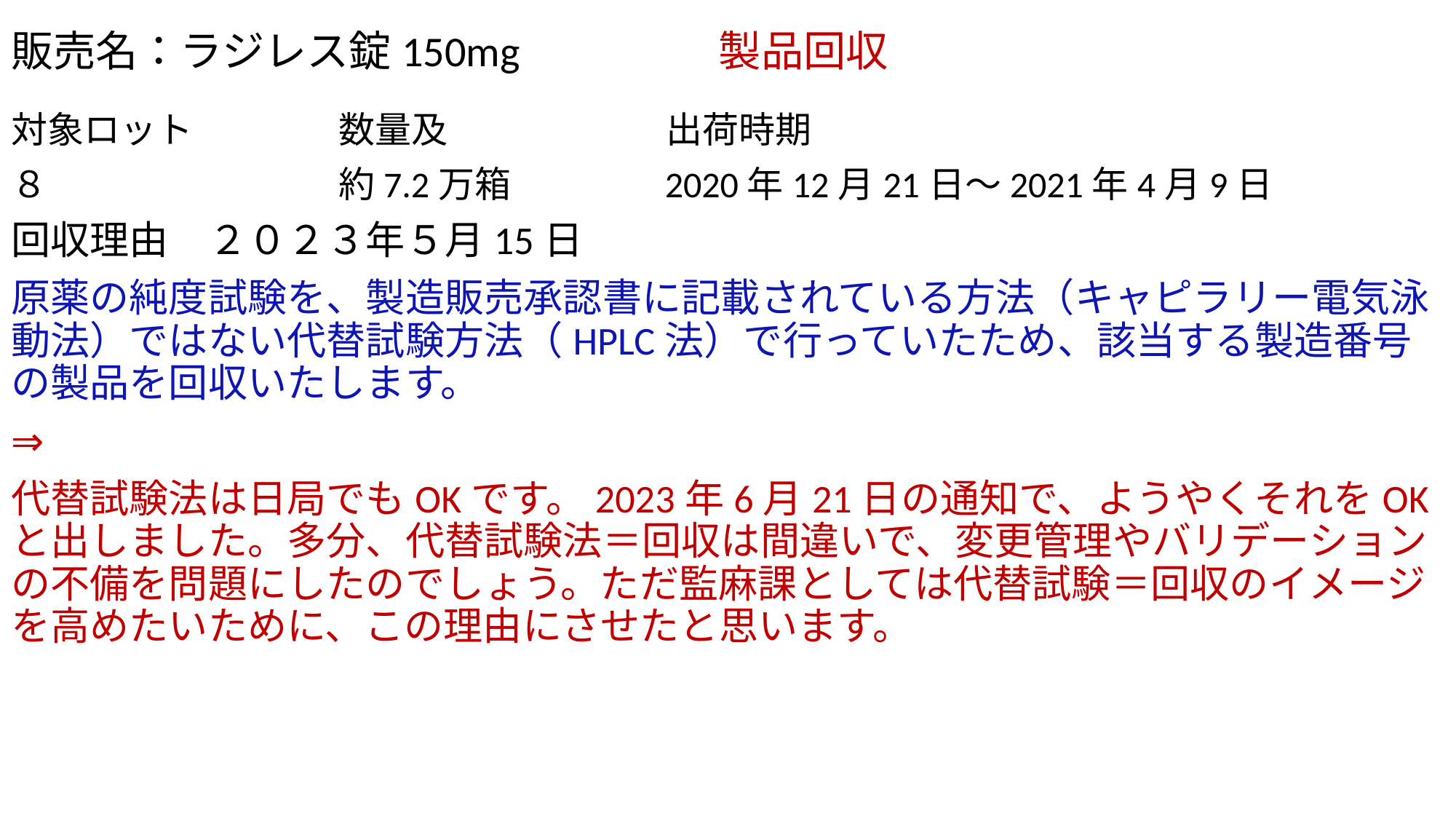

# 販売名：ラジレス錠150mg  　　　　製品回収
対象ロット　　　　数量及　　　　　　出荷時期
８　　　　　　　　約7.2万箱　　　　2020年12月21日～2021年4月9日
回収理由　２０２３年５月15日
原薬の純度試験を、製造販売承認書に記載されている方法（キャピラリー電気泳動法）ではない代替試験方法（HPLC法）で行っていたため、該当する製造番号の製品を回収いたします。
⇒
代替試験法は日局でもOKです。2023年6月21日の通知で、ようやくそれをOKと出しました。多分、代替試験法＝回収は間違いで、変更管理やバリデーションの不備を問題にしたのでしょう。ただ監麻課としては代替試験＝回収のイメージを高めたいために、この理由にさせたと思います。